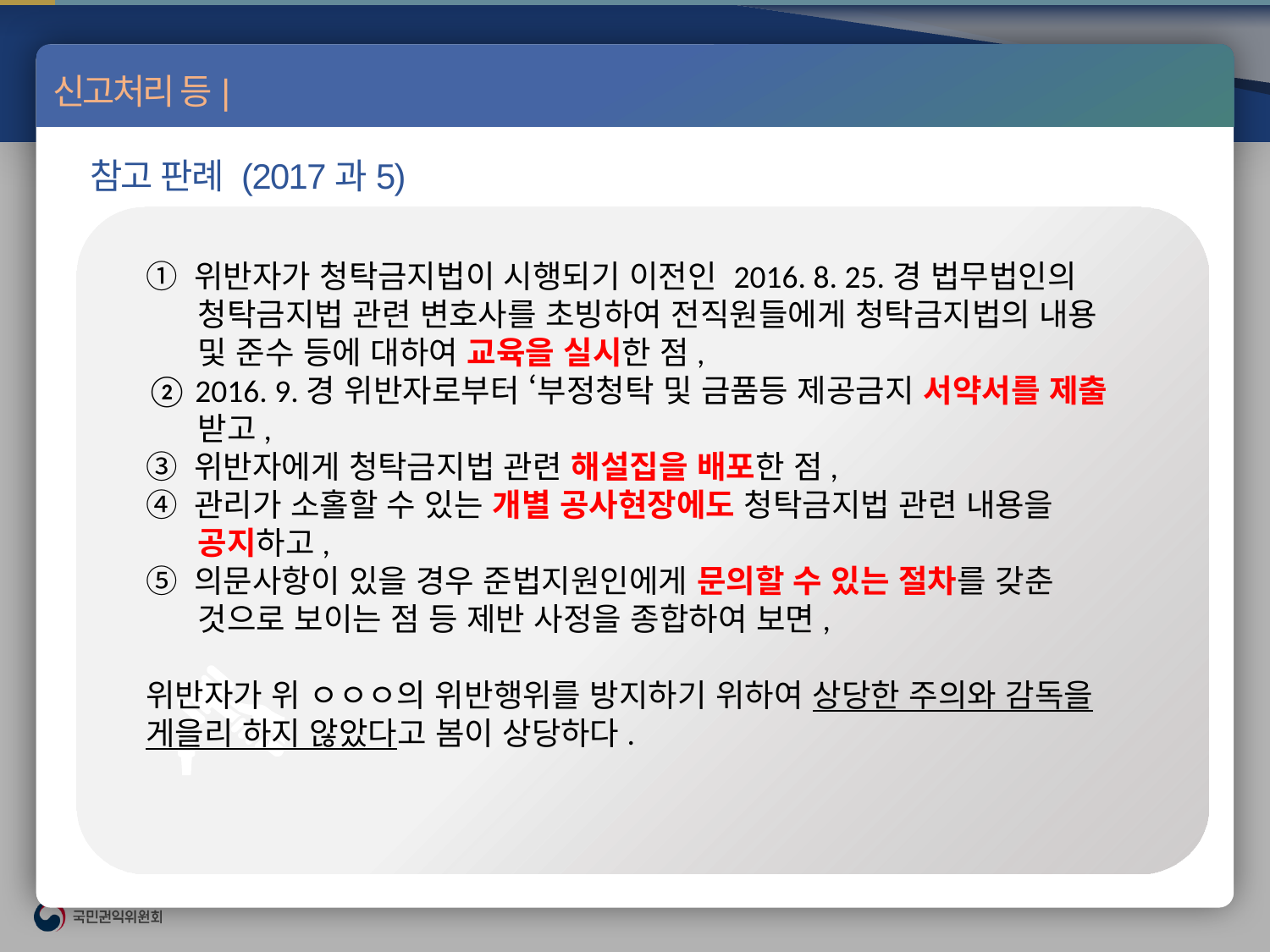

부정청탁금지

신고처리 등| 양벌규정(상당한 주의와 감독)
참고 판례 (2017과5)

① 위반자가 청탁금지법이 시행되기 이전인 2016. 8. 25.경 법무법인의
     청탁금지법 관련 변호사를 초빙하여 전직원들에게 청탁금지법의 내용
     및 준수 등에 대하여 교육을 실시한 점,
② 2016. 9.경 위반자로부터 ‘부정청탁 및 금품등 제공금지 서약서를 제출
     받고,
③ 위반자에게 청탁금지법 관련 해설집을 배포한 점,
④ 관리가 소홀할 수 있는 개별 공사현장에도 청탁금지법 관련 내용을
     공지하고,
⑤ 의문사항이 있을 경우 준법지원인에게 문의할 수 있는 절차를 갖춘
     것으로 보이는 점 등 제반 사정을 종합하여 보면,

위반자가 위 ㅇㅇㅇ의 위반행위를 방지하기 위하여 상당한 주의와 감독을 게을리 하지 않았다고 봄이 상당하다.